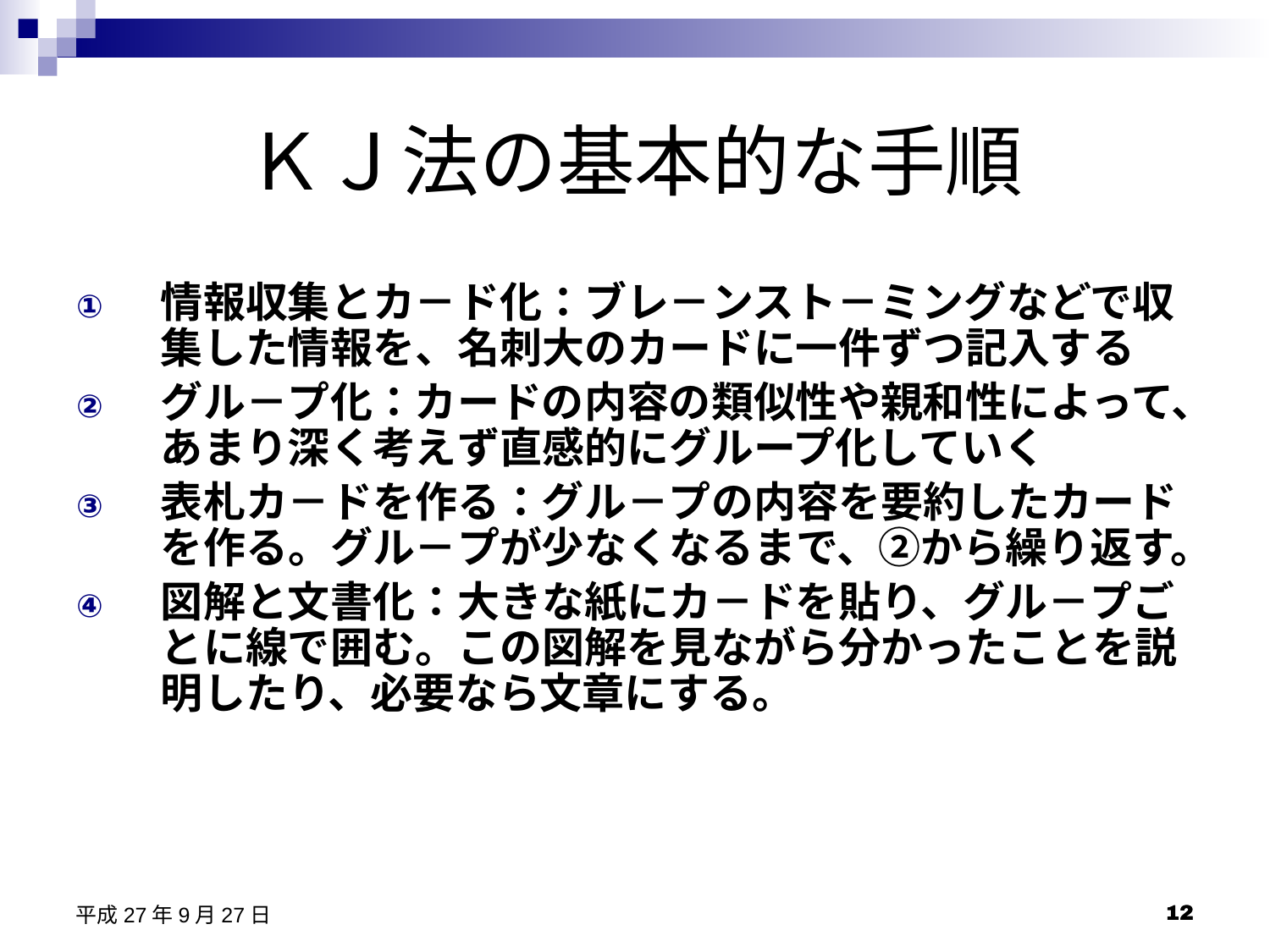

ＫＪ法の基本的な手順
情報収集とカ－ド化：ブレ－ンスト－ミングなどで収集した情報を、名刺大のカードに一件ずつ記入する
グル－プ化：カードの内容の類似性や親和性によって、あまり深く考えず直感的にグループ化していく
表札カ－ドを作る：グル－プの内容を要約したカードを作る。グル－プが少なくなるまで、②から繰り返す。
図解と文書化：大きな紙にカ－ドを貼り、グル－プごとに線で囲む。この図解を見ながら分かったことを説明したり、必要なら文章にする。
平成27年9月27日
12
12